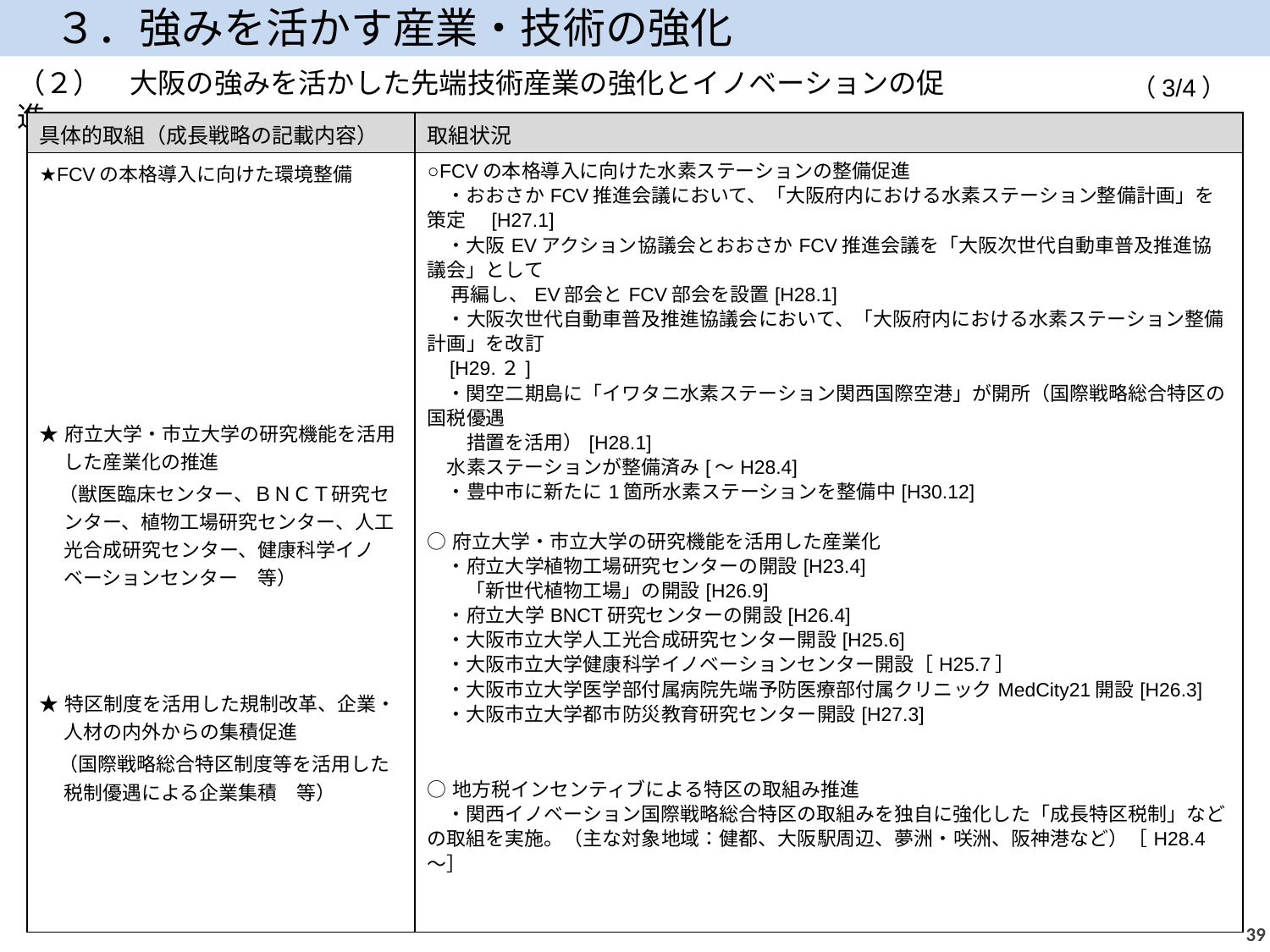

３．強みを活かす産業・技術の強化
（２）　大阪の強みを活かした先端技術産業の強化とイノベーションの促進
（3/4）
| 具体的取組（成長戦略の記載内容） | 取組状況 |
| --- | --- |
| ★FCVの本格導入に向けた環境整備 　 ★府立大学・市立大学の研究機能を活用した産業化の推進 　（獣医臨床センター、ＢＮＣＴ研究センター、植物工場研究センター、人工光合成研究センター、健康科学イノベーションセンター　等） 　 ★特区制度を活用した規制改革、企業・人材の内外からの集積促進 　（国際戦略総合特区制度等を活用した税制優遇による企業集積　等） | ○FCVの本格導入に向けた水素ステーションの整備促進 　・おおさかFCV推進会議において、「大阪府内における水素ステーション整備計画」を策定　[H27.1] 　・大阪EVアクション協議会とおおさかFCV推進会議を「大阪次世代自動車普及推進協議会」として 再編し、EV部会とFCV部会を設置[H28.1] 　・大阪次世代自動車普及推進協議会において、「大阪府内における水素ステーション整備計画」を改訂　 [H29.２] 　・関空二期島に「イワタニ水素ステーション関西国際空港」が開所（国際戦略総合特区の国税優遇 　　措置を活用）[H28.1] 　水素ステーションが整備済み[～H28.4] 　・豊中市に新たに1箇所水素ステーションを整備中[H30.12] ○府立大学・市立大学の研究機能を活用した産業化 　・府立大学植物工場研究センターの開設[H23.4] 　　「新世代植物工場」の開設[H26.9] 　・府立大学BNCT研究センターの開設[H26.4] 　・大阪市立大学人工光合成研究センター開設[H25.6] 　・大阪市立大学健康科学イノベーションセンター開設［H25.7］ 　・大阪市立大学医学部付属病院先端予防医療部付属クリニックMedCity21開設[H26.3] 　・大阪市立大学都市防災教育研究センター開設[H27.3] ○地方税インセンティブによる特区の取組み推進 　・関西イノベーション国際戦略総合特区の取組みを独自に強化した「成長特区税制」などの取組を実施。（主な対象地域：健都、大阪駅周辺、夢洲・咲洲、阪神港など）［H28.4～］ |
39